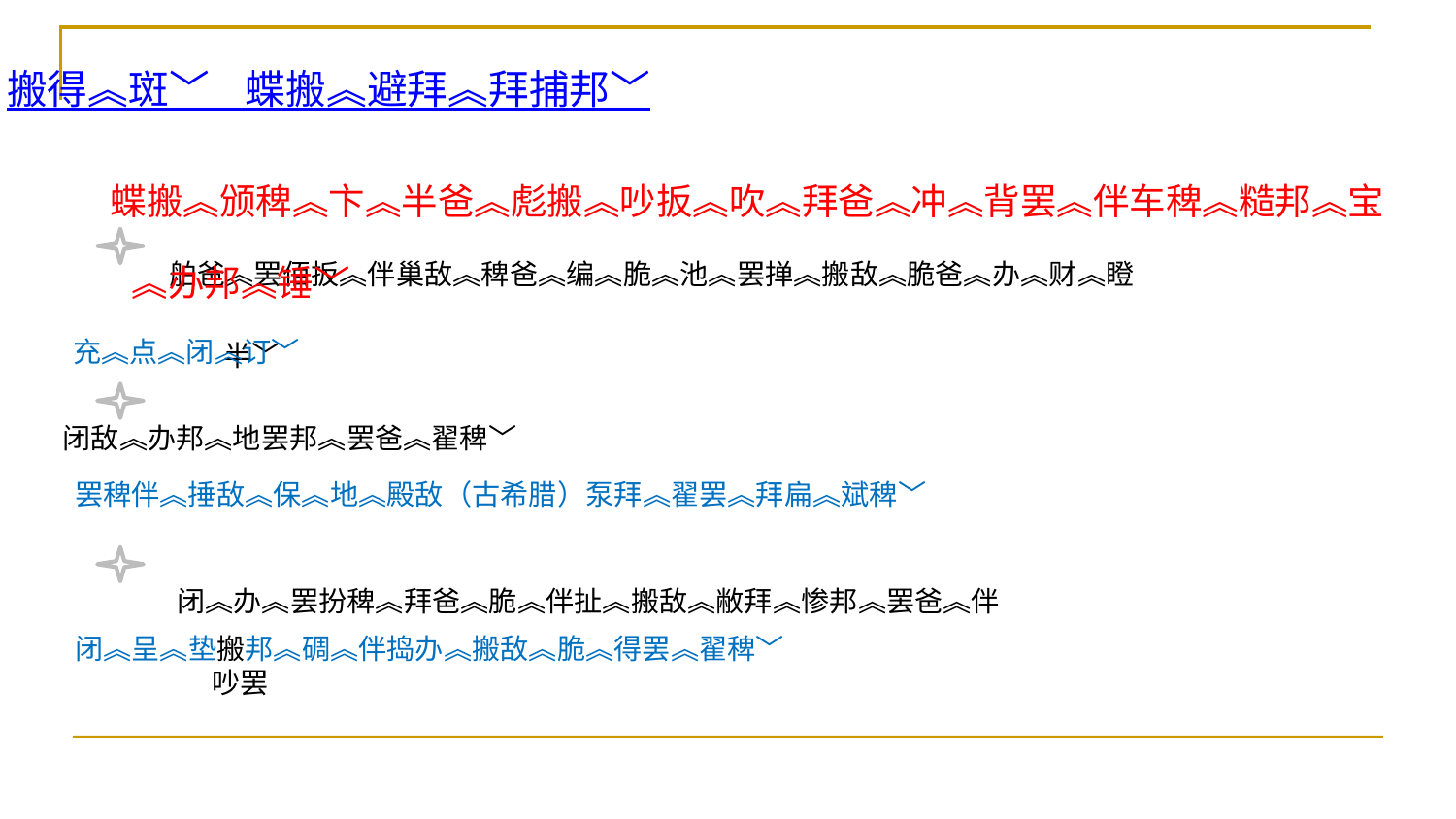

搬得︽斑﹀    蝶搬︽避拜︽拜捕邦﹀
   蝶搬︽颁稗︽卞︽半爸︽彪搬︽吵扳︽吹︽拜爸︽冲︽背罢︽伴车稗︽糙邦︽宝︽办邦︽锤﹀
舶爸︽罢佰扳︽伴巢敌︽稗爸︽编︽脆︽池︽罢掸︽搬敌︽脆爸︽办︽财︽瞪半﹀

充︽点︽闭︽订﹀
闭敌︽办邦︽地罢邦︽罢爸︽翟稗﹀

罢稗伴︽捶敌︽保︽地︽殿敌（古希腊）泵拜︽翟罢︽拜扁︽斌稗﹀
  闭︽办︽罢扮稗︽拜爸︽脆︽伴扯︽搬敌︽敝拜︽惨邦︽罢爸︽伴吵罢

闭︽呈︽垫搬邦︽碉︽伴捣办︽搬敌︽脆︽得罢︽翟稗﹀